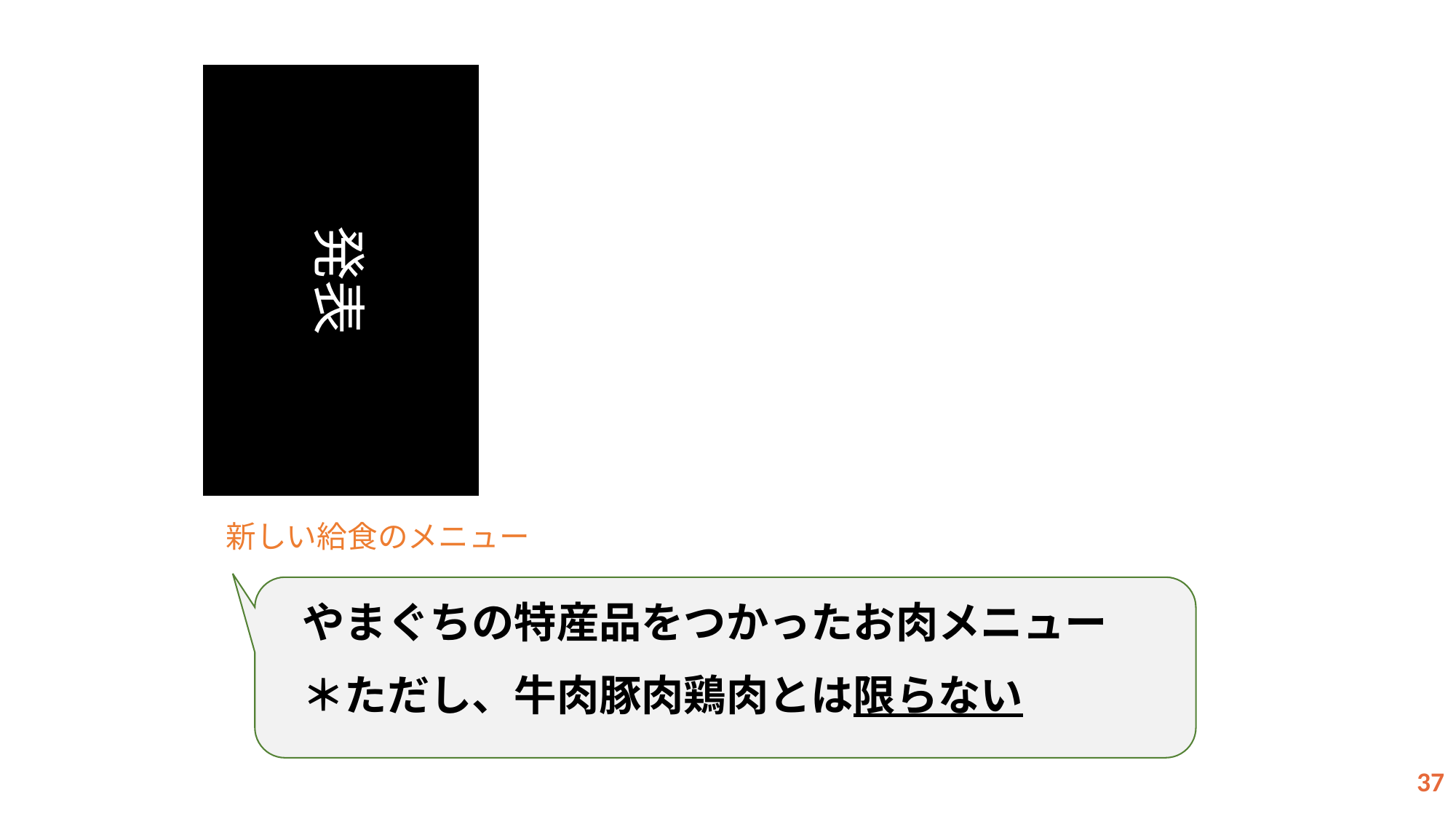

発表
新しい給食のメニュー

やまぐちの特産品をつかったお肉メニュー

＊ただし、牛肉豚肉鶏肉とは限らない
37